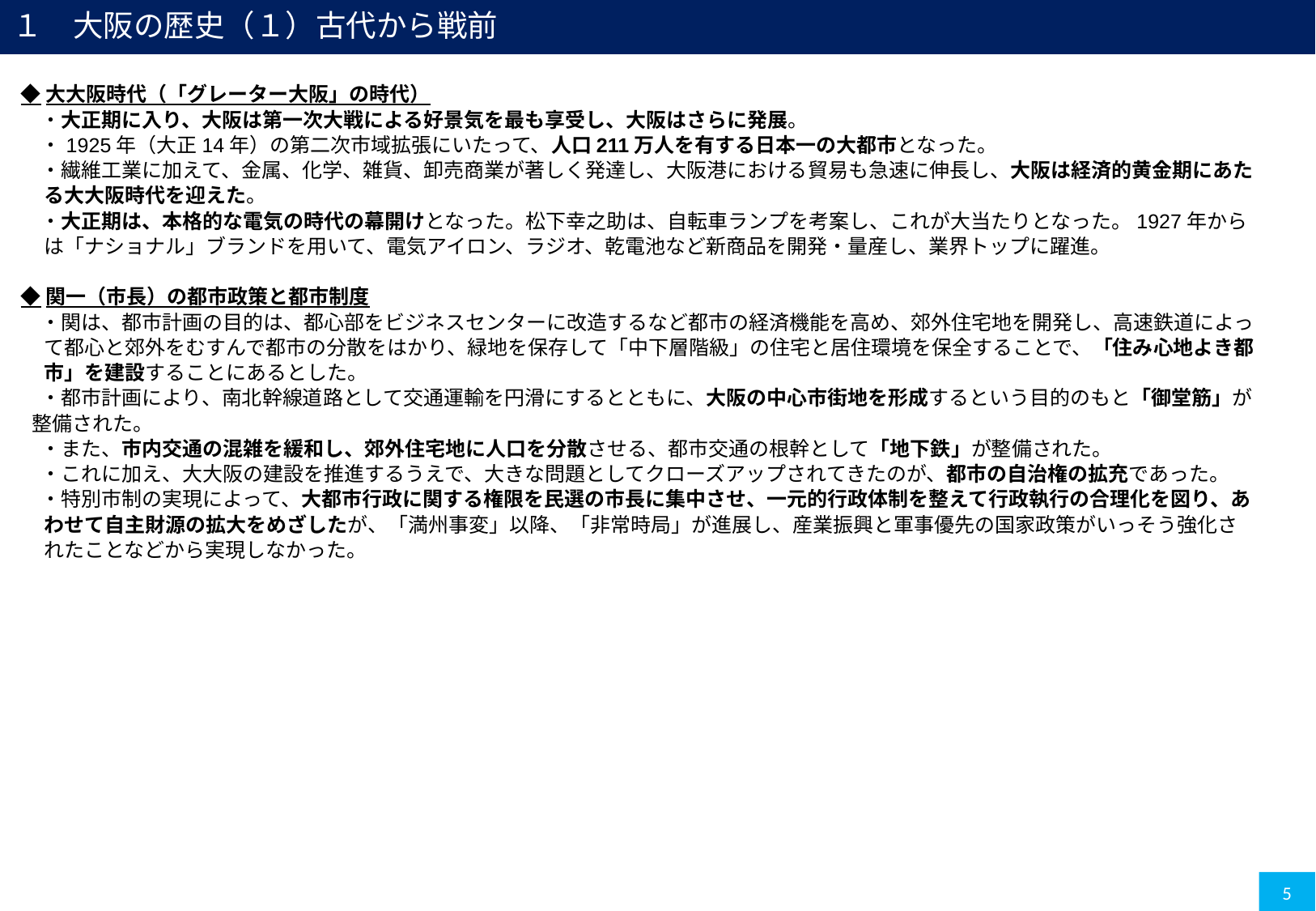

１　大阪の歴史（１）古代から戦前
◆大大阪時代（「グレーター大阪」の時代）
　・大正期に入り、大阪は第一次大戦による好景気を最も享受し、大阪はさらに発展。
　・1925年（大正14年）の第二次市域拡張にいたって、人口211万人を有する日本一の大都市となった。
　・繊維工業に加えて、金属、化学、雑貨、卸売商業が著しく発達し、大阪港における貿易も急速に伸長し、大阪は経済的黄金期にあたる大大阪時代を迎えた。
　・大正期は、本格的な電気の時代の幕開けとなった。松下幸之助は、自転車ランプを考案し、これが大当たりとなった。1927年からは「ナショナル」ブランドを用いて、電気アイロン、ラジオ、乾電池など新商品を開発・量産し、業界トップに躍進。

◆関一（市長）の都市政策と都市制度
　・関は、都市計画の目的は、都心部をビジネスセンターに改造するなど都市の経済機能を高め、郊外住宅地を開発し、高速鉄道によって都心と郊外をむすんで都市の分散をはかり、緑地を保存して「中下層階級」の住宅と居住環境を保全することで、「住み心地よき都市」を建設することにあるとした。
　・都市計画により、南北幹線道路として交通運輸を円滑にするとともに、大阪の中心市街地を形成するという目的のもと「御堂筋」が整備された。
　・また、市内交通の混雑を緩和し、郊外住宅地に人口を分散させる、都市交通の根幹として「地下鉄」が整備された。
　・これに加え、大大阪の建設を推進するうえで、大きな問題としてクローズアップされてきたのが、都市の自治権の拡充であった。
　・特別市制の実現によって、大都市行政に関する権限を民選の市長に集中させ、一元的行政体制を整えて行政執行の合理化を図り、あわせて自主財源の拡大をめざしたが、「満州事変」以降、「非常時局」が進展し、産業振興と軍事優先の国家政策がいっそう強化されたことなどから実現しなかった。
5